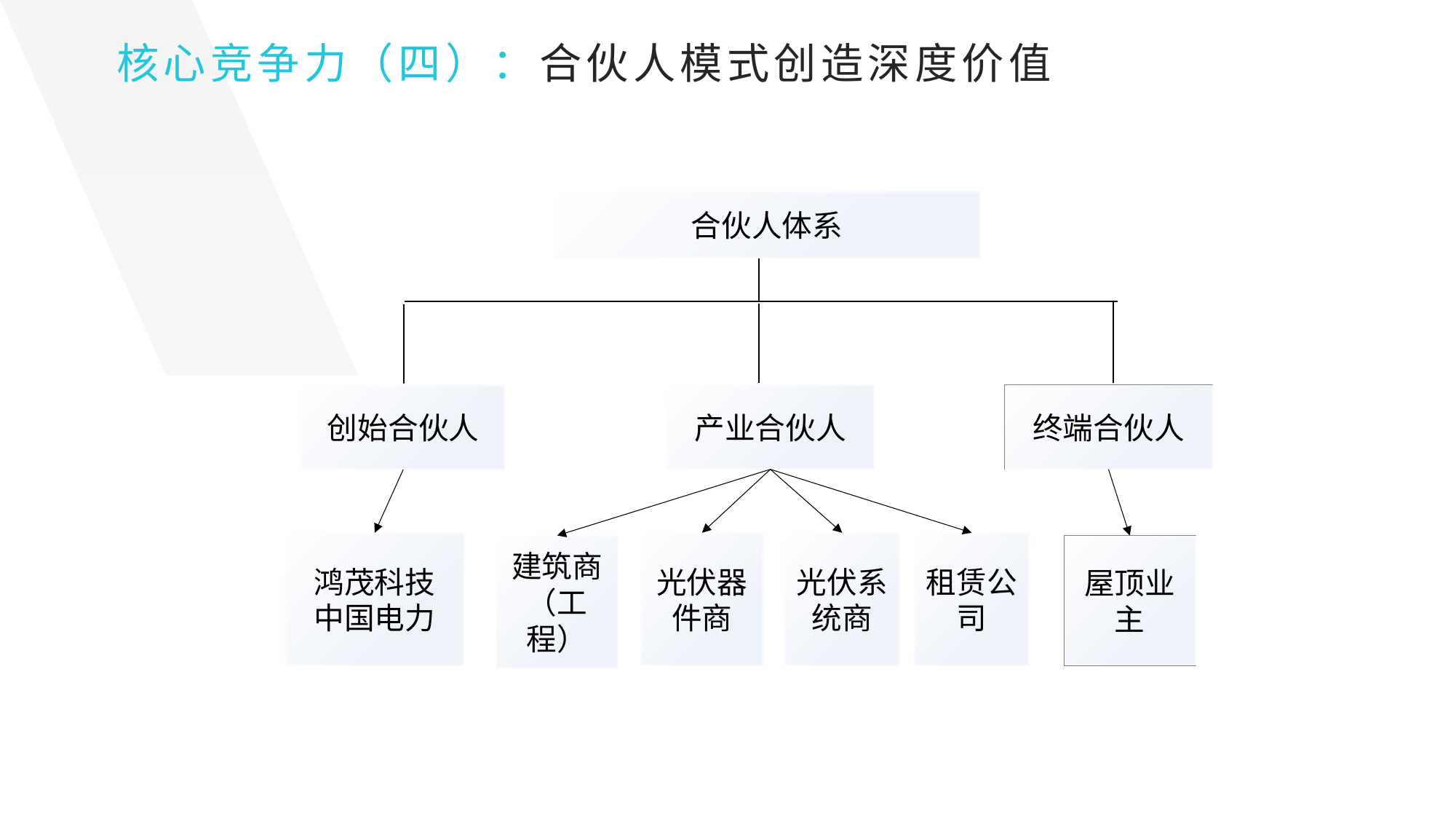

核心竞争力（四）：合伙人模式创造深度价值
合伙人体系

产业合伙人
终端合伙人
创始合伙人
鸿茂科技
中国电力
租赁公司
光伏器件商
光伏系统商
建筑商（工程）
屋顶业主